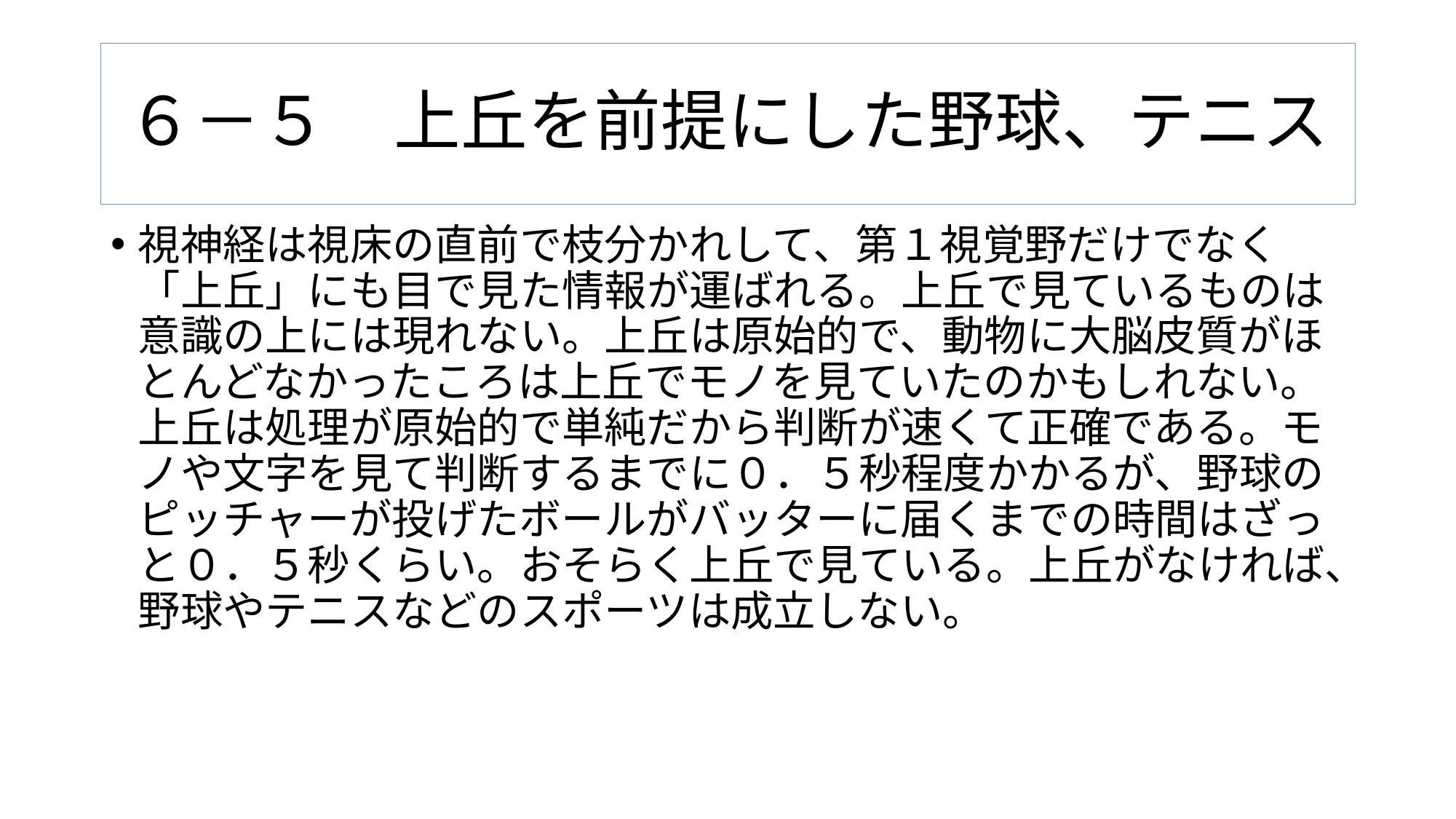

# ６－５　上丘を前提にした野球、テニス
視神経は視床の直前で枝分かれして、第１視覚野だけでなく「上丘」にも目で見た情報が運ばれる。上丘で見ているものは意識の上には現れない。上丘は原始的で、動物に大脳皮質がほとんどなかったころは上丘でモノを見ていたのかもしれない。上丘は処理が原始的で単純だから判断が速くて正確である。モノや文字を見て判断するまでに０．５秒程度かかるが、野球のピッチャーが投げたボールがバッターに届くまでの時間はざっと０．５秒くらい。おそらく上丘で見ている。上丘がなければ、野球やテニスなどのスポーツは成立しない。